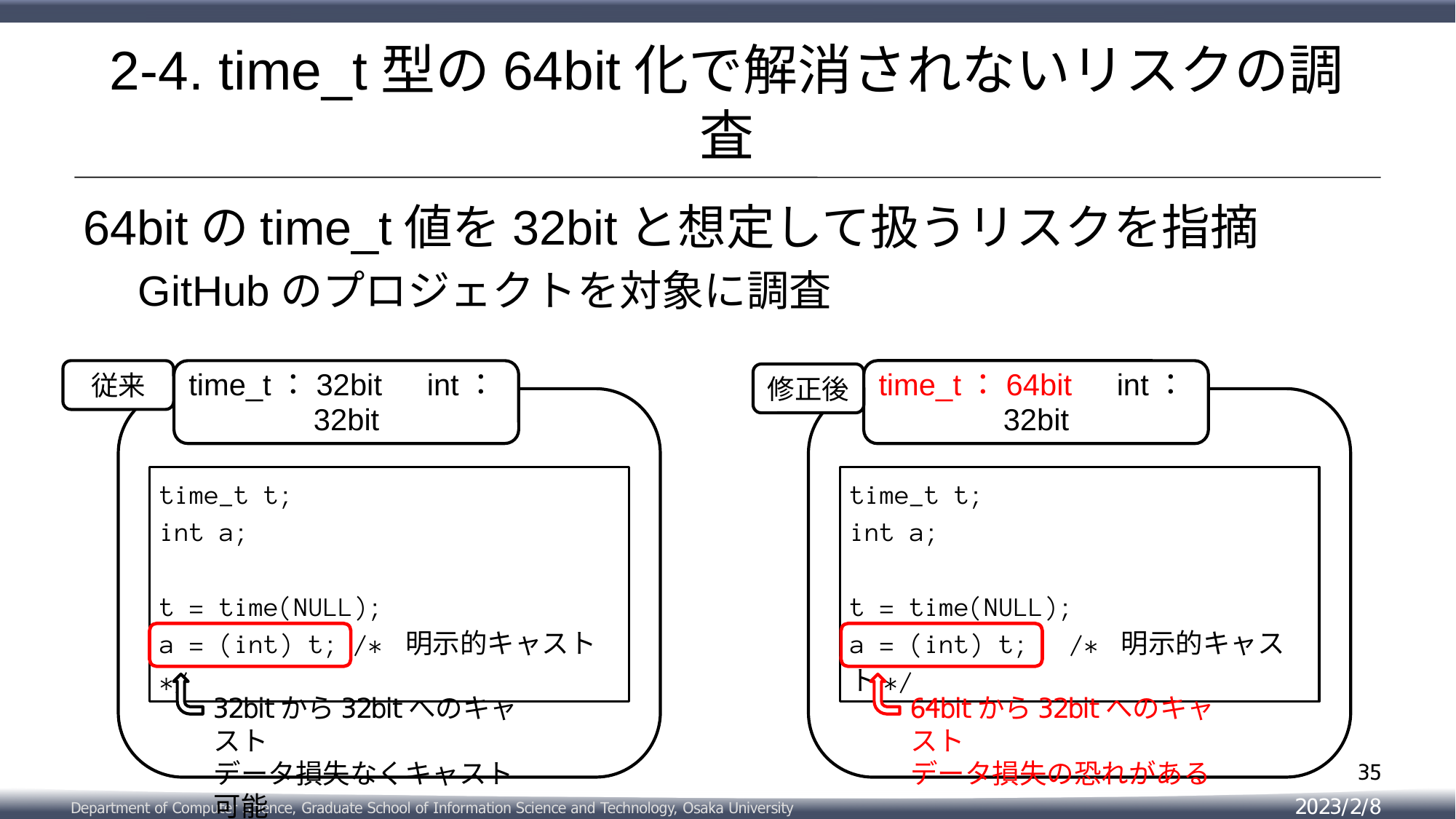

# 2-4. time_t型の64bit化で解消されないリスクの調査
64bitのtime_t値を32bitと想定して扱うリスクを指摘
GitHubのプロジェクトを対象に調査
従来
time_t：32bit　int：32bit
time_t：64bit　int：32bit
修正後

time_t t;
int a;

t = time(NULL);
a = (int) t; /* 明示的キャスト*/
time_t t;
int a;

t = time(NULL);
a = (int) t;　/* 明示的キャスト*/

32bitから32bitへのキャスト
データ損失なくキャスト可能
64bitから32bitへのキャスト
データ損失の恐れがある
35
2023/2/8